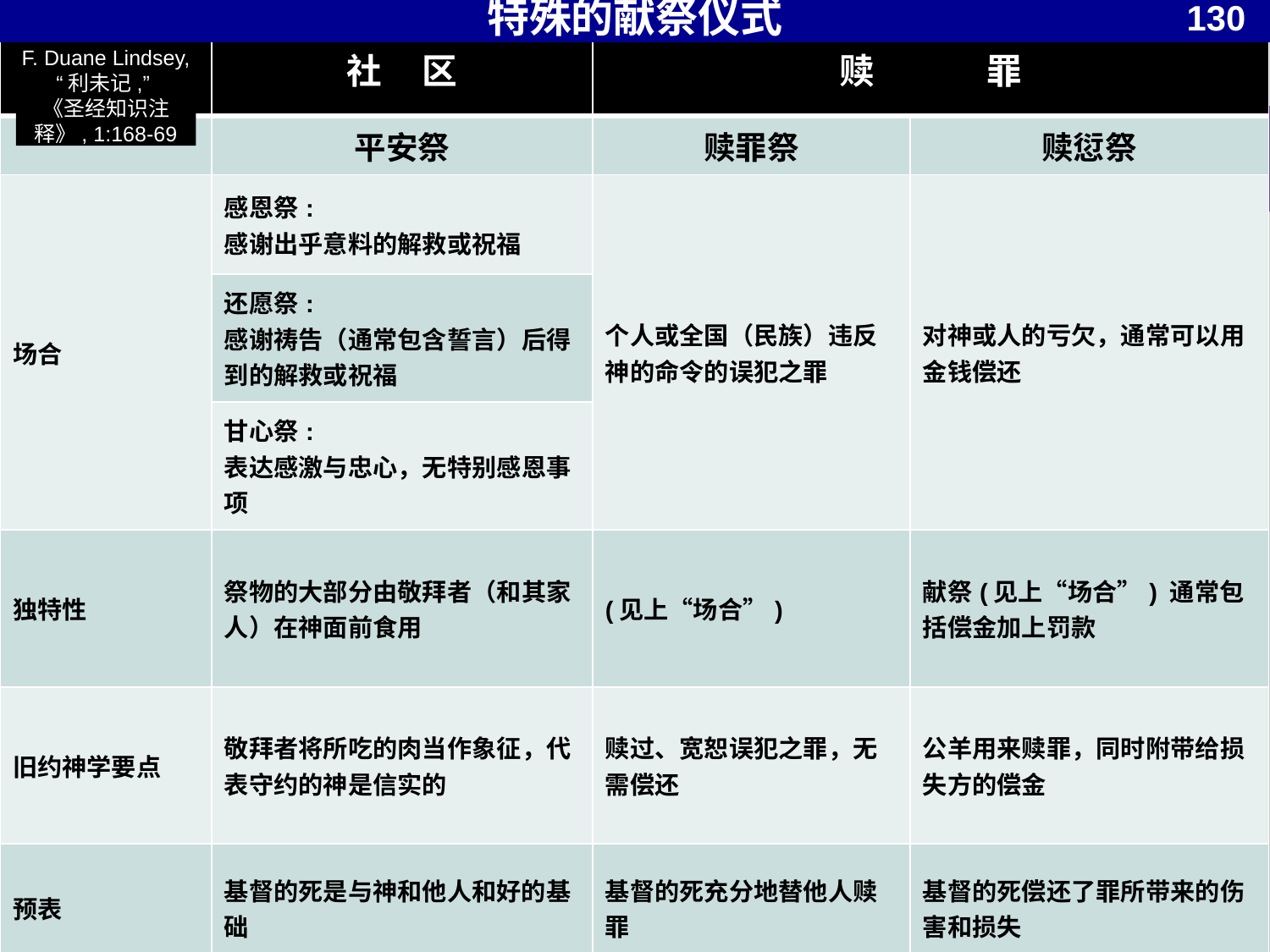

# 特殊的献祭仪式
130
|  | 社 区 | 赎 罪 |  |
| --- | --- | --- | --- |
|  | 平安祭 | 赎罪祭 | 赎愆祭 |
| 场合 | 感恩祭: 感谢出乎意料的解救或祝福 | 个人或全国（民族）违反神的命令的误犯之罪 | 对神或人的亏欠，通常可以用金钱偿还 |
|  | 还愿祭: 感谢祷告（通常包含誓言）后得到的解救或祝福 |  |  |
|  | 甘心祭: 表达感激与忠心，无特别感恩事项 |  |  |
| 独特性 | 祭物的大部分由敬拜者（和其家人）在神面前食用 | (见上“场合”) | 献祭(见上“场合”) 通常包括偿金加上罚款 |
| 旧约神学要点 | 敬拜者将所吃的肉当作象征，代表守约的神是信实的 | 赎过、宽恕误犯之罪，无需偿还 | 公羊用来赎罪，同时附带给损失方的偿金 |
| 预表 | 基督的死是与神和他人和好的基础 | 基督的死充分地替他人赎罪 | 基督的死偿还了罪所带来的伤害和损失 |
F. Duane Lindsey, “利未记,”
《圣经知识注释》, 1:168-69